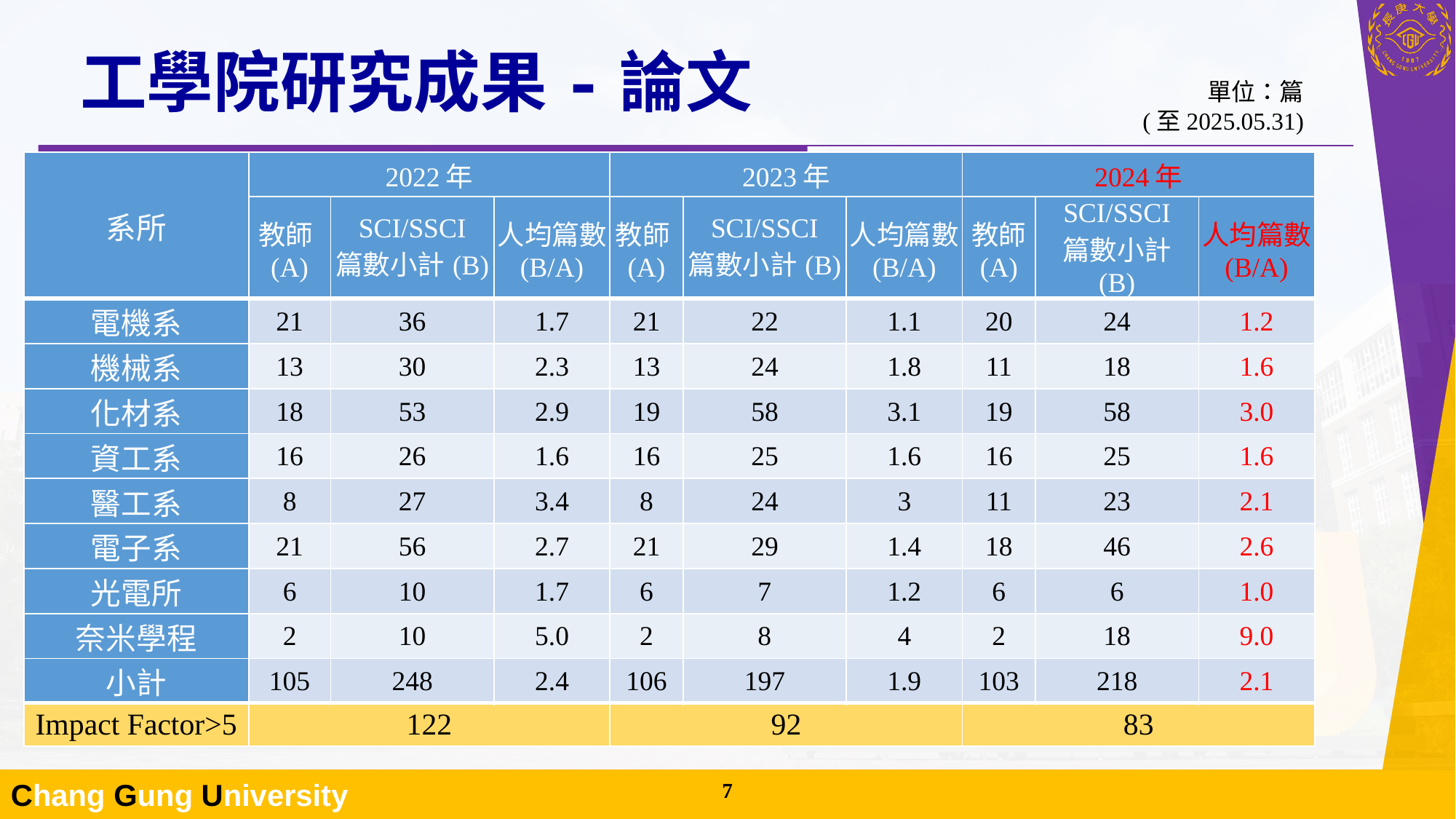

# 工學院研究成果-論文
單位：篇
(至2025.05.31)
| 系所 | 2022年 |  |  | 2023年 |  |  | 2024年 |  |  |
| --- | --- | --- | --- | --- | --- | --- | --- | --- | --- |
|  | 教師(A) | SCI/SSCI 篇數小計(B) | 人均篇數 (B/A) | 教師(A) | SCI/SSCI 篇數小計(B) | 人均篇數 (B/A) | 教師 (A) | SCI/SSCI 篇數小計 (B) | 人均篇數 (B/A) |
| 電機系 | 21 | 36 | 1.7 | 21 | 22 | 1.1 | 20 | 24 | 1.2 |
| 機械系 | 13 | 30 | 2.3 | 13 | 24 | 1.8 | 11 | 18 | 1.6 |
| 化材系 | 18 | 53 | 2.9 | 19 | 58 | 3.1 | 19 | 58 | 3.0 |
| 資工系 | 16 | 26 | 1.6 | 16 | 25 | 1.6 | 16 | 25 | 1.6 |
| 醫工系 | 8 | 27 | 3.4 | 8 | 24 | 3 | 11 | 23 | 2.1 |
| 電子系 | 21 | 56 | 2.7 | 21 | 29 | 1.4 | 18 | 46 | 2.6 |
| 光電所 | 6 | 10 | 1.7 | 6 | 7 | 1.2 | 6 | 6 | 1.0 |
| 奈米學程 | 2 | 10 | 5.0 | 2 | 8 | 4 | 2 | 18 | 9.0 |
| 小計 | 105 | 248 | 2.4 | 106 | 197 | 1.9 | 103 | 218 | 2.1 |
| Impact Factor>5 | 122 |  |  | 92 |  |  | 83 |  |  |
7